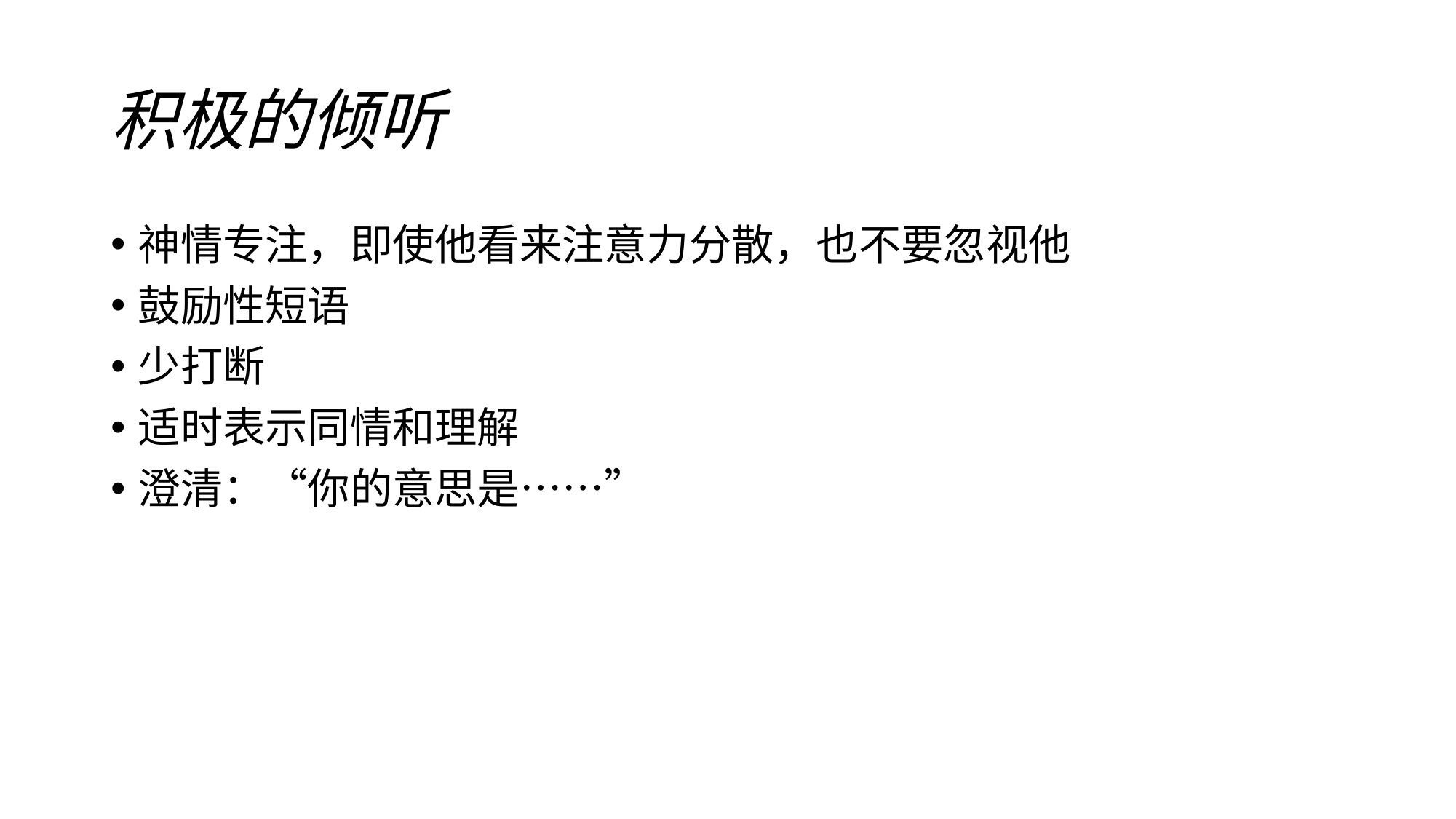

# 积极的倾听
神情专注，即使他看来注意力分散，也不要忽视他
鼓励性短语
少打断
适时表示同情和理解
澄清：“你的意思是……”
87